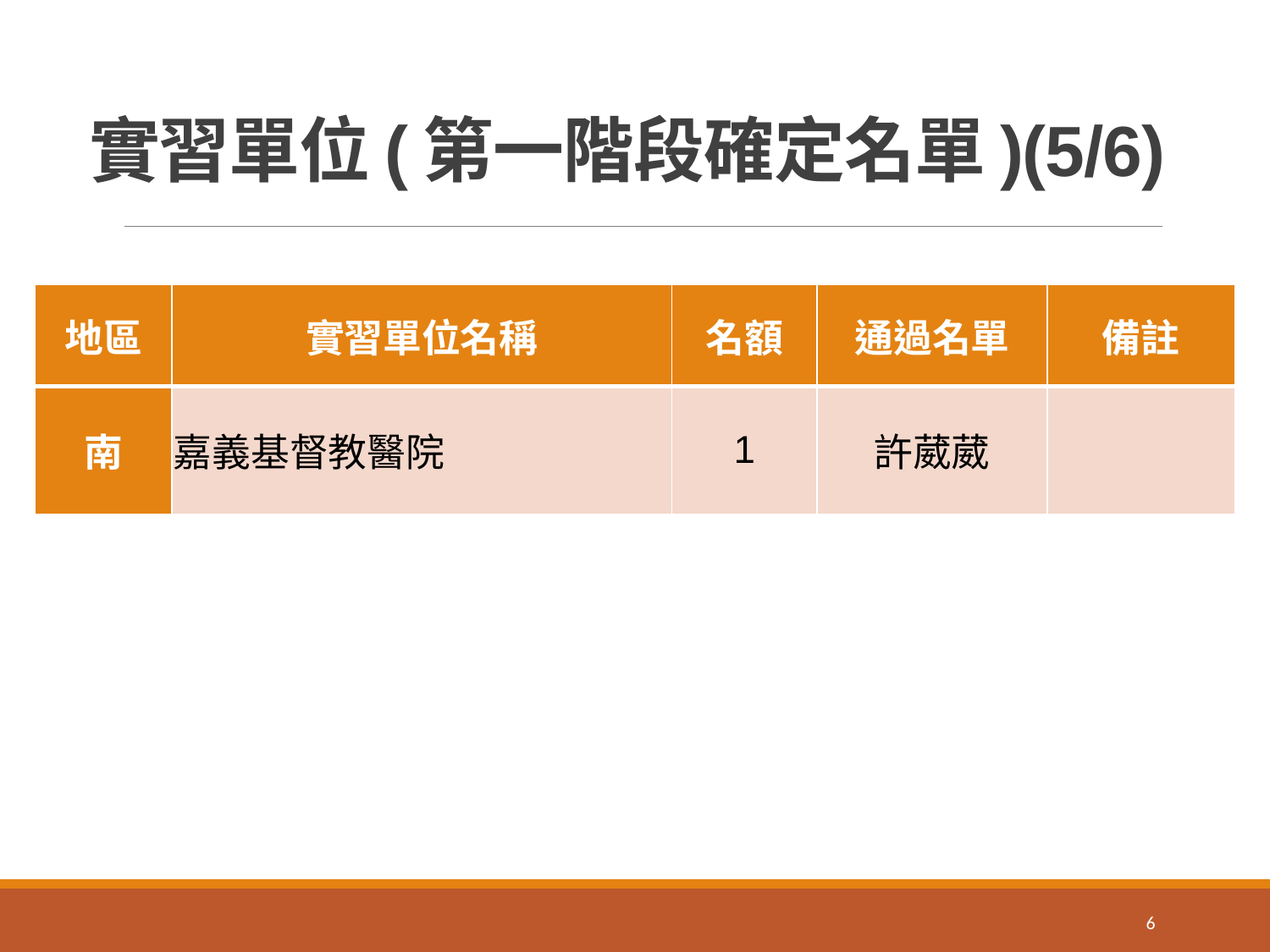

# 實習單位(第一階段確定名單)(5/6)

| 地區 | 實習單位名稱 | 名額 | 通過名單 | 備註 |
| --- | --- | --- | --- | --- |
| 南 | 嘉義基督教醫院 | 1 | 許葳葳 |  |
6